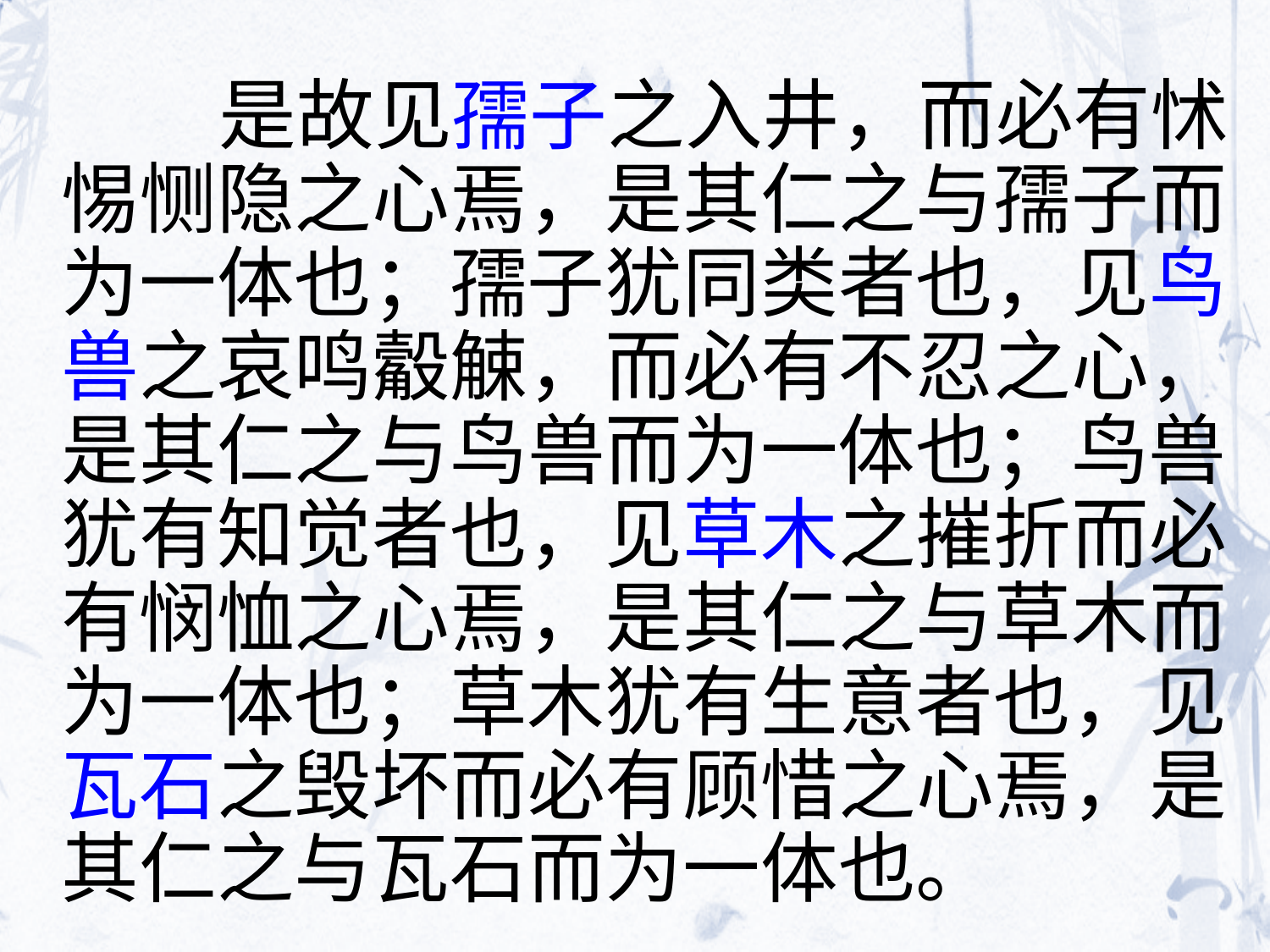

是故见孺子之入井，而必有怵惕恻隐之心焉，是其仁之与孺子而为一体也；孺子犹同类者也，见鸟兽之哀鸣觳觫，而必有不忍之心，是其仁之与鸟兽而为一体也；鸟兽犹有知觉者也，见草木之摧折而必有悯恤之心焉，是其仁之与草木而为一体也；草木犹有生意者也，见瓦石之毁坏而必有顾惜之心焉，是其仁之与瓦石而为一体也。